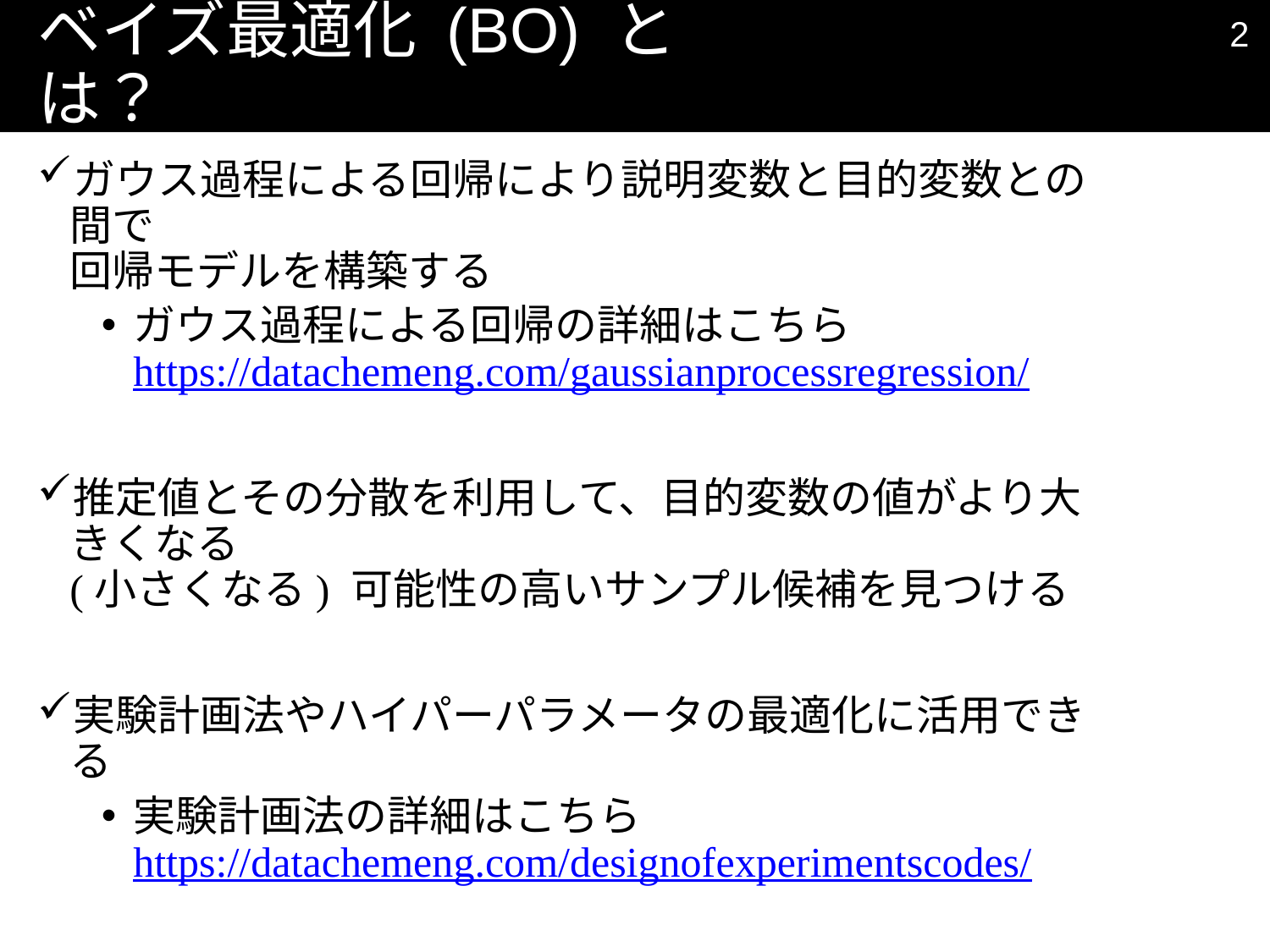

2
# ベイズ最適化 (BO) とは？
ガウス過程による回帰により説明変数と目的変数との間で
回帰モデルを構築する
ガウス過程による回帰の詳細はこちら
https://datachemeng.com/gaussianprocessregression/

推定値とその分散を利用して、目的変数の値がより大きくなる
(小さくなる) 可能性の高いサンプル候補を見つける

実験計画法やハイパーパラメータの最適化に活用できる
実験計画法の詳細はこちら
https://datachemeng.com/designofexperimentscodes/